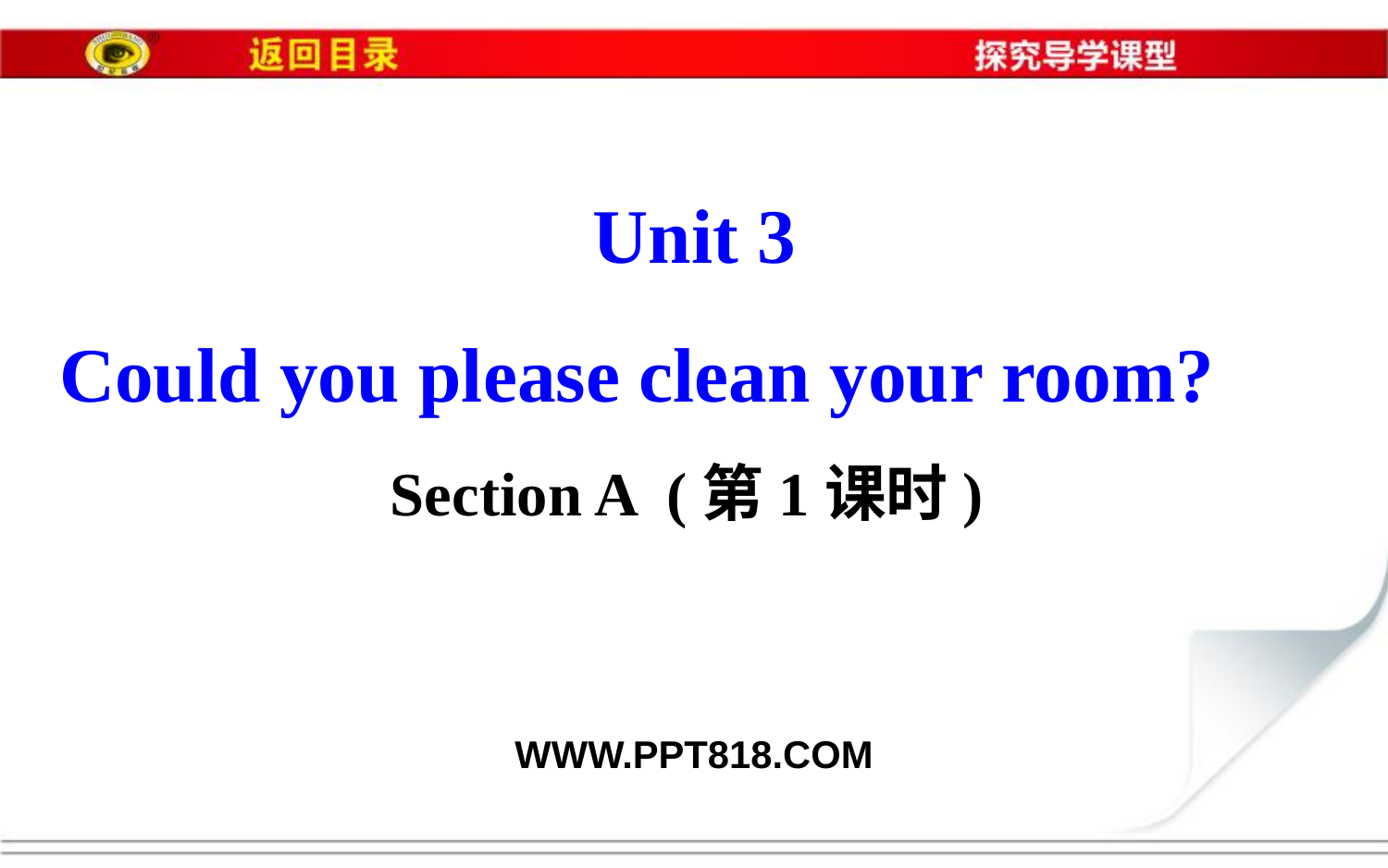

Unit 3
Could you please clean your room?
Section A  (第1课时)
WWW.PPT818.COM